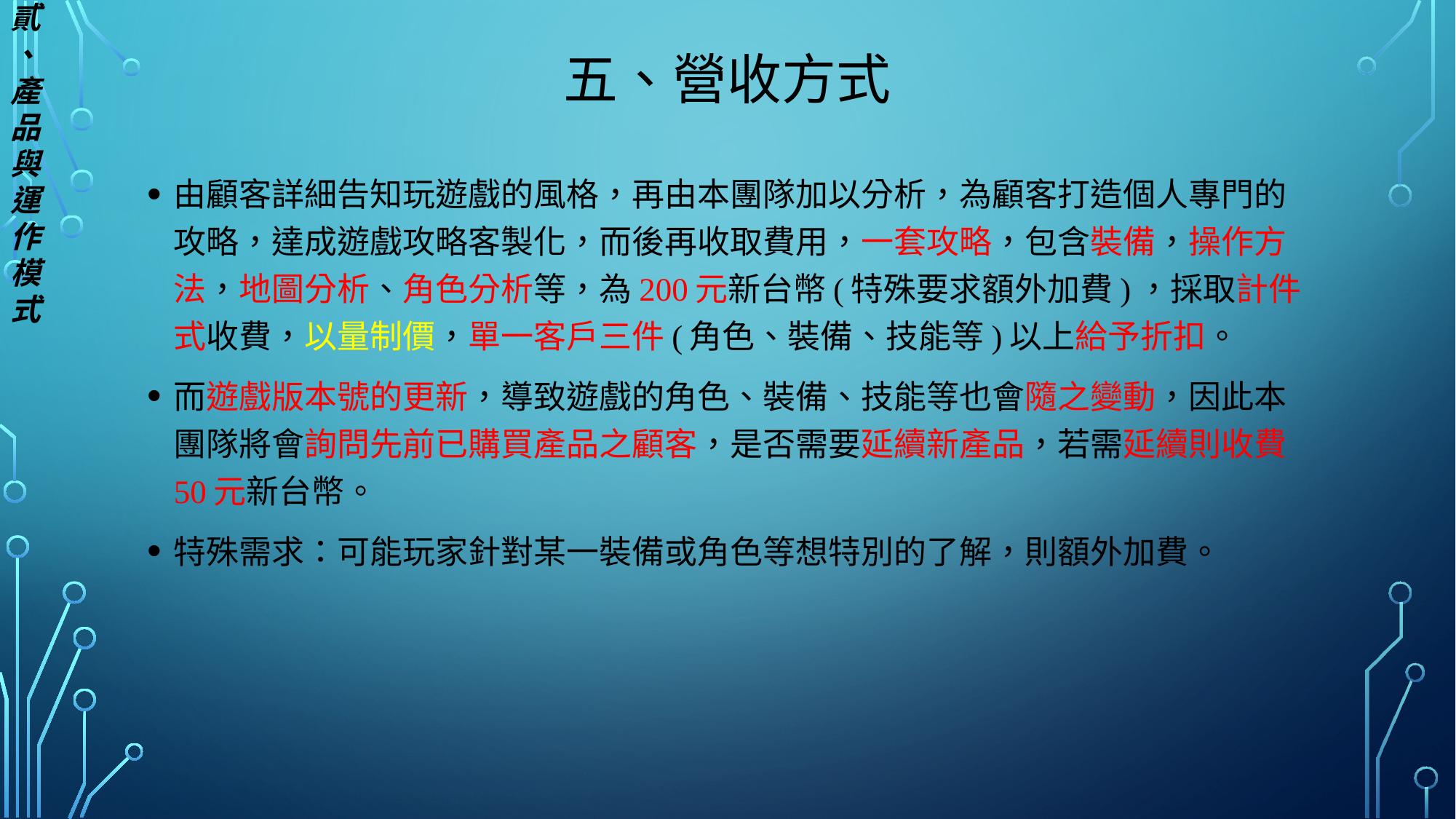

貳、產品與運作模式

# 五、營收方式
由顧客詳細告知玩遊戲的風格，再由本團隊加以分析，為顧客打造個人專門的攻略，達成遊戲攻略客製化，而後再收取費用，一套攻略，包含裝備，操作方法，地圖分析、角色分析等，為200元新台幣(特殊要求額外加費)，採取計件式收費，以量制價，單一客戶三件(角色、裝備、技能等)以上給予折扣。
而遊戲版本號的更新，導致遊戲的角色、裝備、技能等也會隨之變動，因此本團隊將會詢問先前已購買產品之顧客，是否需要延續新產品，若需延續則收費50元新台幣。
特殊需求：可能玩家針對某一裝備或角色等想特別的了解，則額外加費。